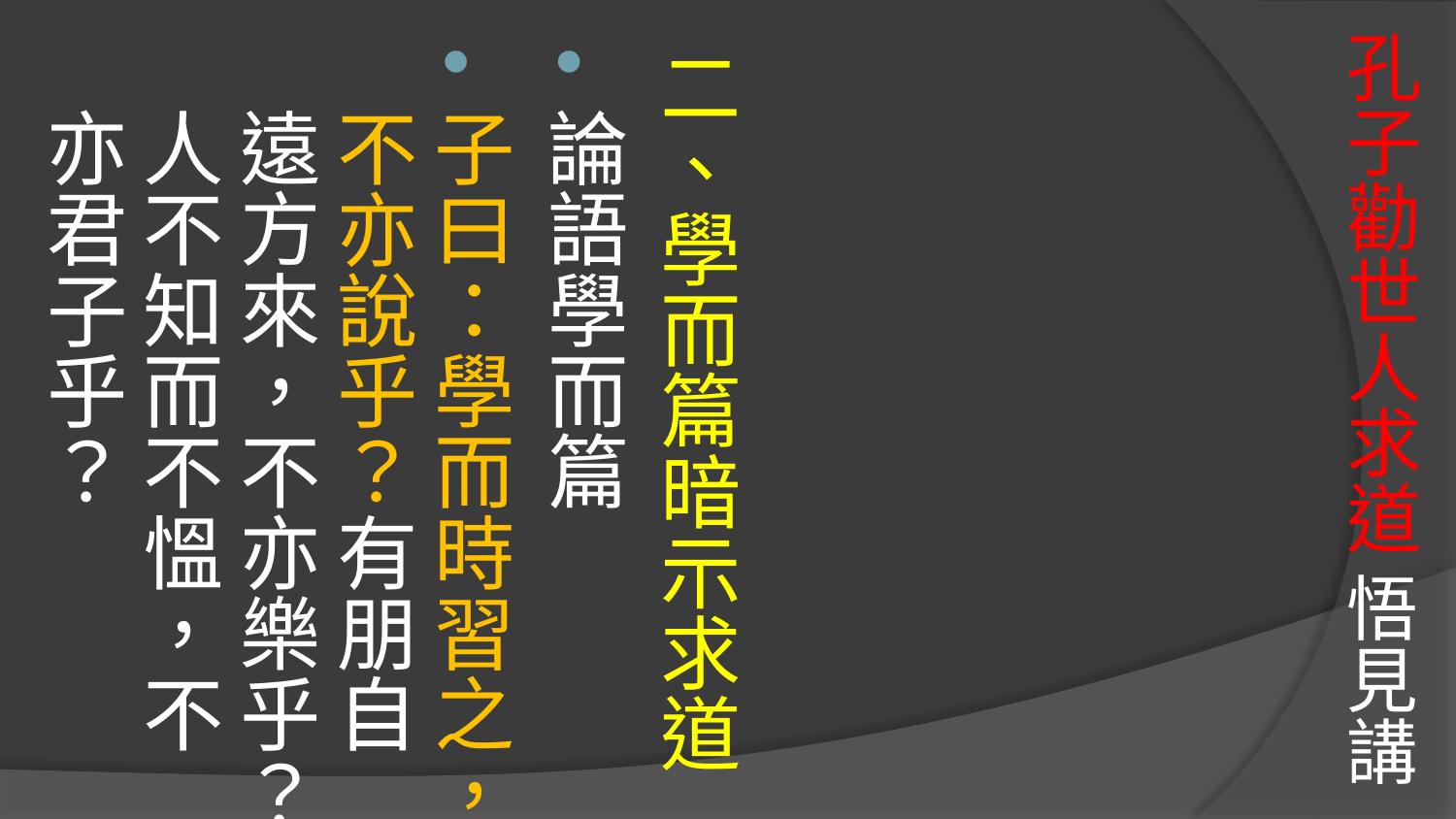

# 孔子勸世人求道 悟見講
二、學而篇暗示求道
論語學而篇
子曰：學而時習之，不亦說乎？有朋自遠方來，不亦樂乎？人不知而不慍，不亦君子乎？